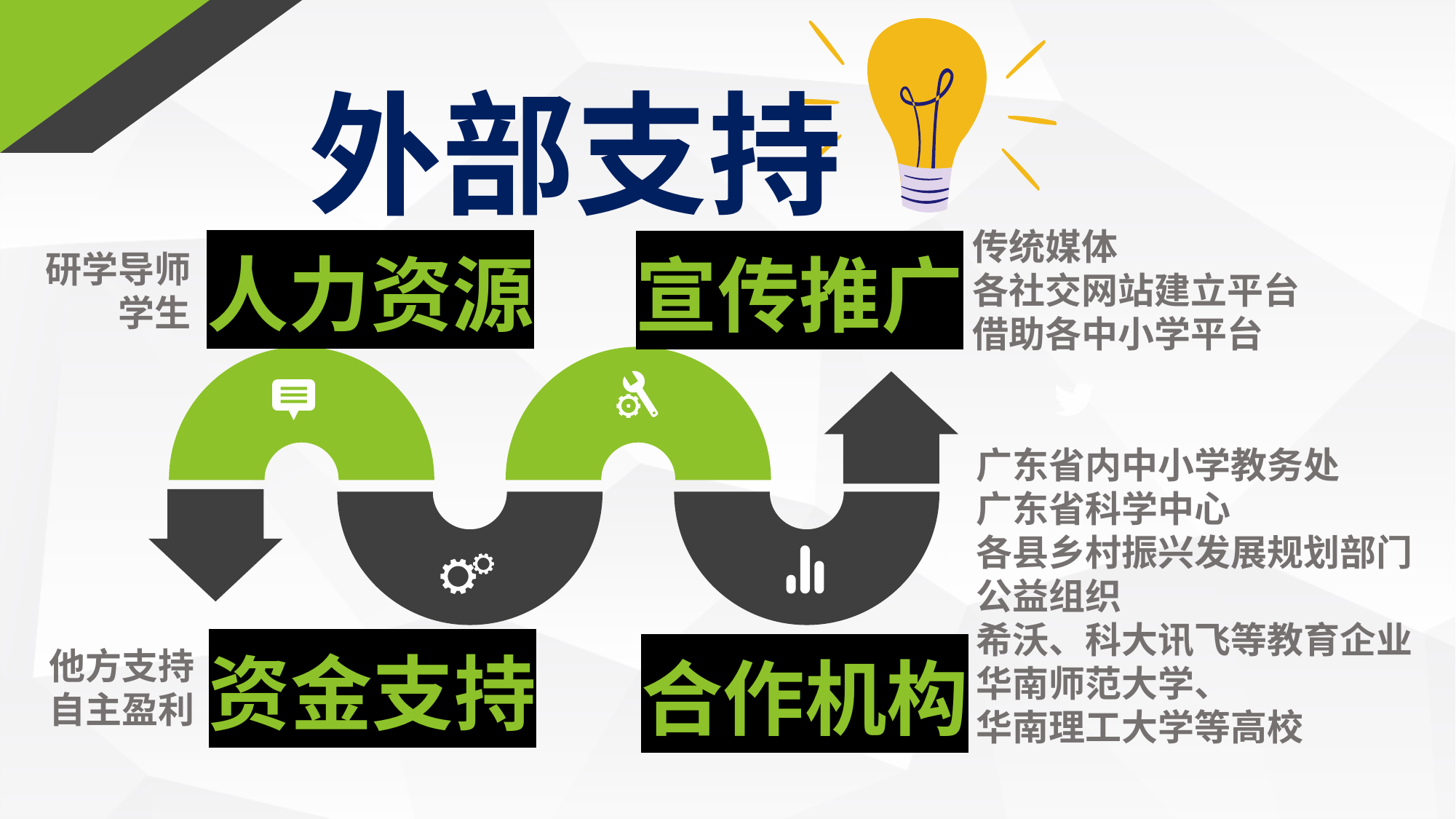

外部支持
传统媒体
各社交网站建立平台
借助各中小学平台
人力资源
宣传推广
研学导师
       学生

广东省内中小学教务处
广东省科学中心
各县乡村振兴发展规划部门
公益组织
希沃、科大讯飞等教育企业
华南师范大学、
华南理工大学等高校

资金支持
他方支持
       自主盈利
合作机构